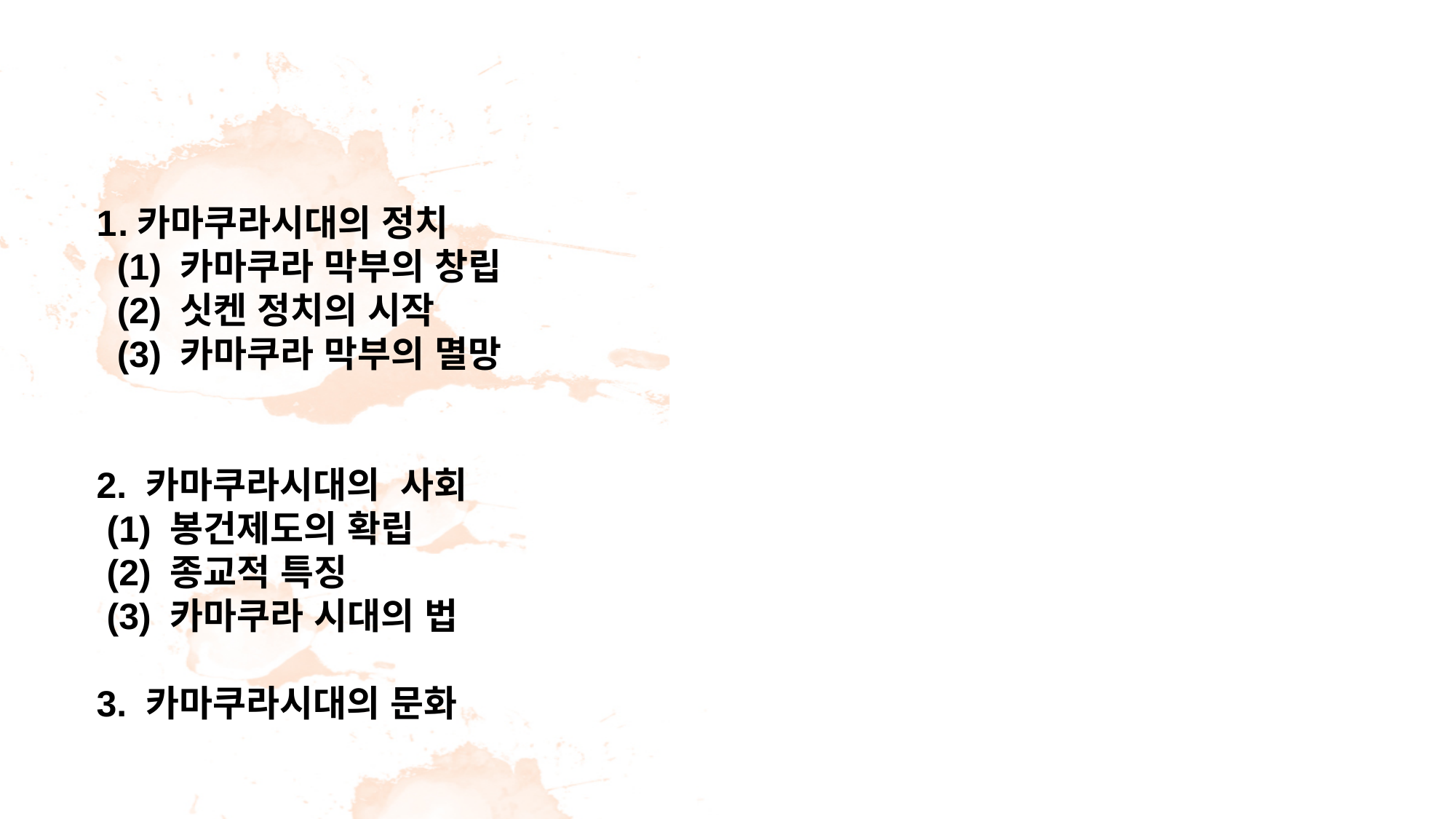

INDEX
카마쿠라시대의 정치
  (1) 카마쿠라 막부의 창립
  (2) 싯켄 정치의 시작
  (3) 카마쿠라 막부의 멸망

2. 카마쿠라시대의  사회
 (1) 봉건제도의 확립
 (2) 종교적 특징
 (3) 카마쿠라 시대의 법

3. 카마쿠라시대의 문화